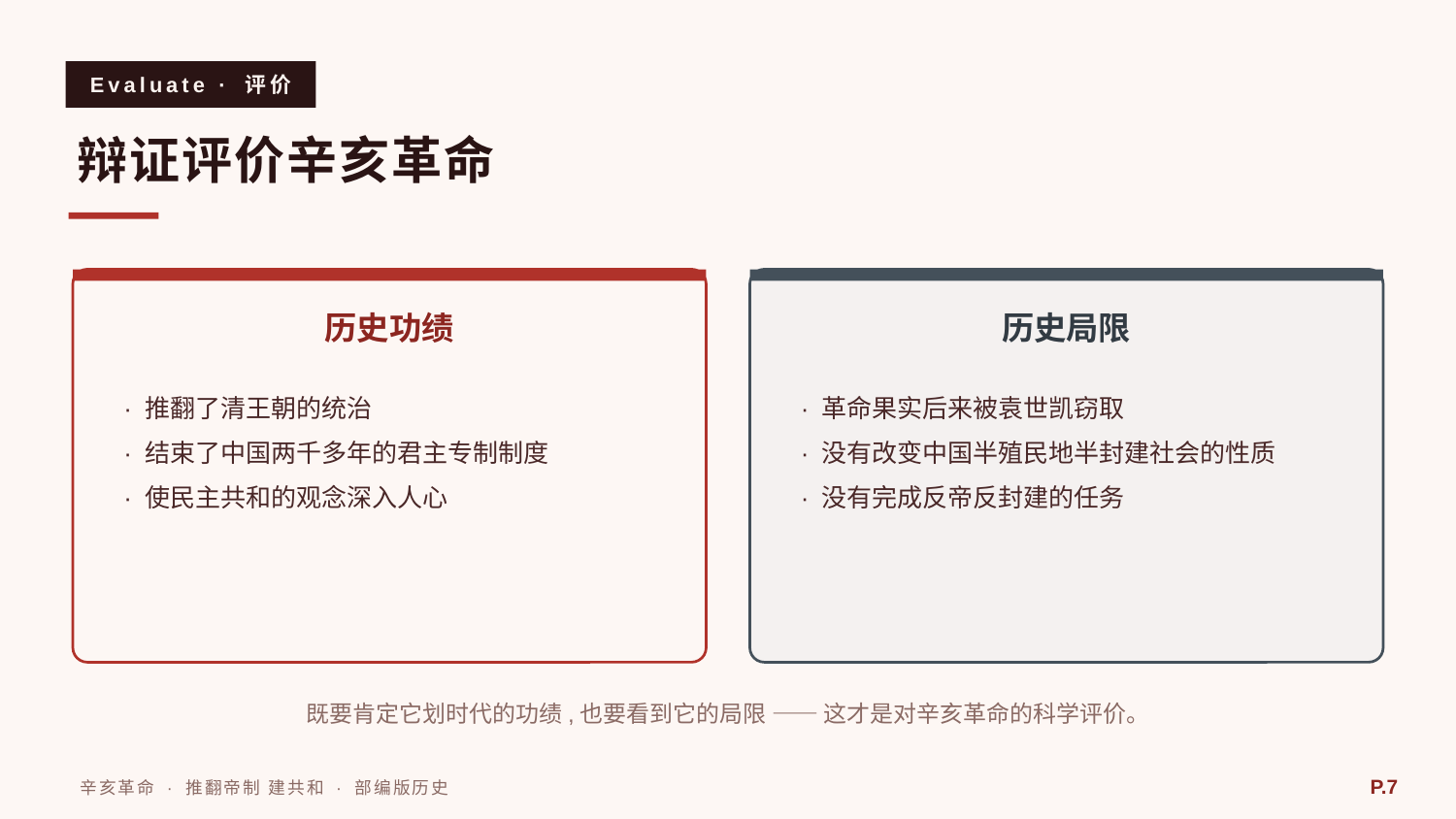

Evaluate · 评价

辩证评价辛亥革命

历史功绩
历史局限
· 推翻了清王朝的统治
· 结束了中国两千多年的君主专制制度
· 使民主共和的观念深入人心
· 革命果实后来被袁世凯窃取
· 没有改变中国半殖民地半封建社会的性质
· 没有完成反帝反封建的任务
既要肯定它划时代的功绩,也要看到它的局限 —— 这才是对辛亥革命的科学评价。
P.7
辛亥革命 · 推翻帝制 建共和 · 部编版历史